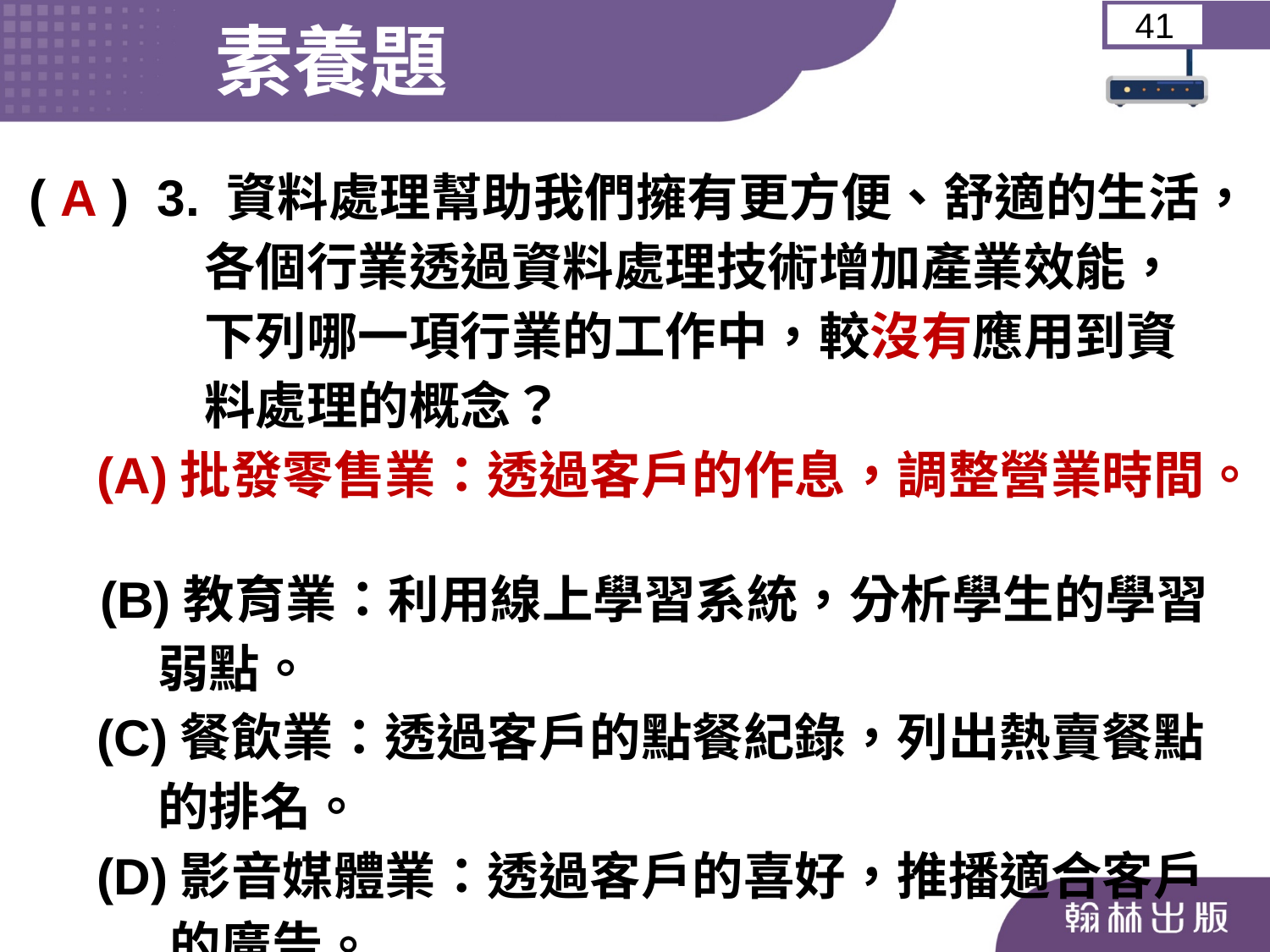

素養題

41
( A )  3. 資料處理幫助我們擁有更方便、舒適的生活，
              各個行業透過資料處理技術增加產業效能，
              下列哪一項行業的工作中，較沒有應用到資
              料處理的概念？
	   (A)批發零售業：透過客戶的作息，調整營業時間。
     (B)教育業：利用線上學習系統，分析學生的學習
          弱點。
	   (C)餐飲業：透過客戶的點餐紀錄，列出熱賣餐點
          的排名。
	   (D)影音媒體業：透過客戶的喜好，推播適合客戶
           的廣告。